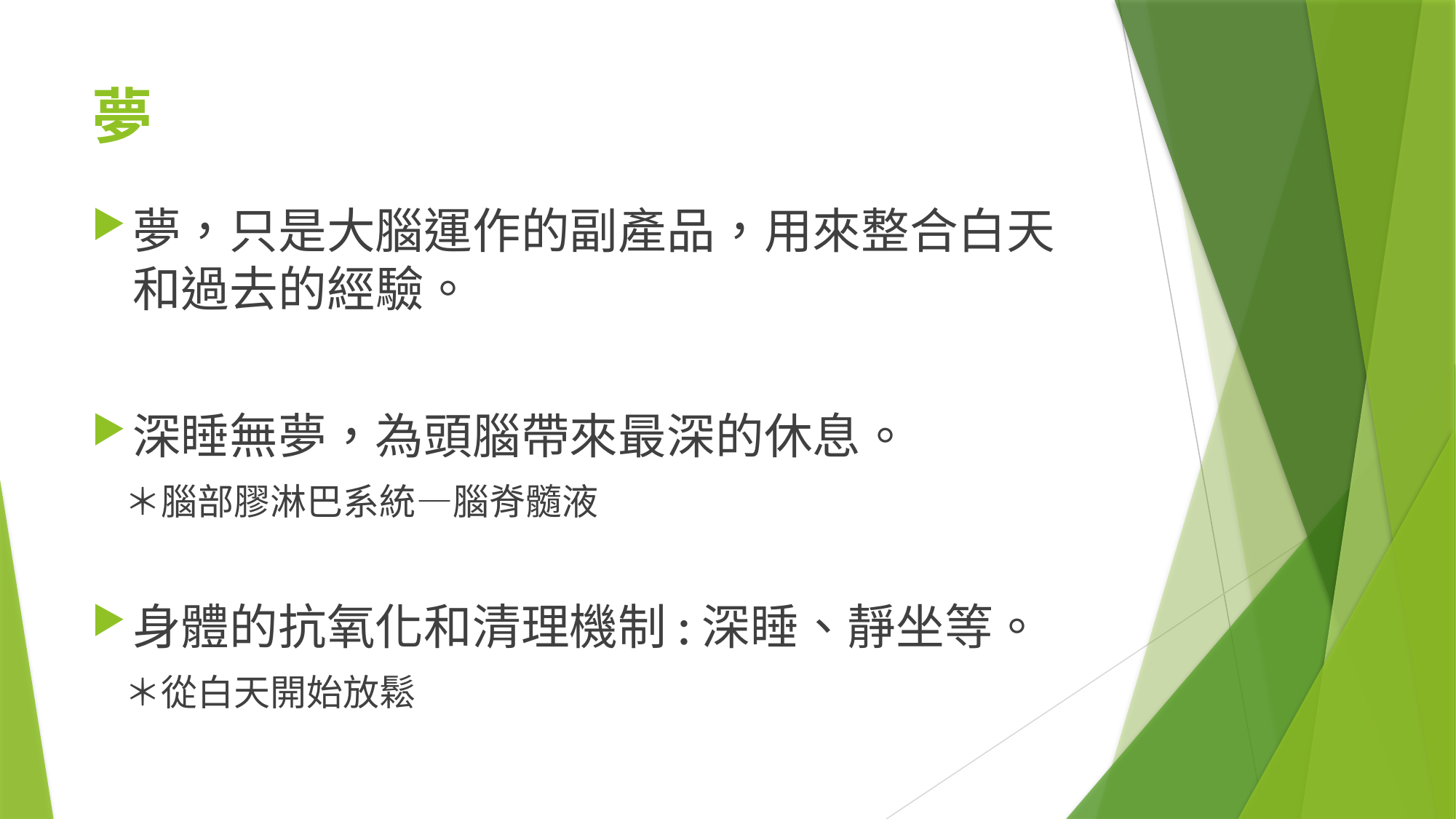

# 夢
夢，只是大腦運作的副產品，用來整合白天和過去的經驗。

深睡無夢，為頭腦帶來最深的休息。
   ＊腦部膠淋巴系統—腦脊髓液

身體的抗氧化和清理機制:深睡、靜坐等。
   ＊從白天開始放鬆